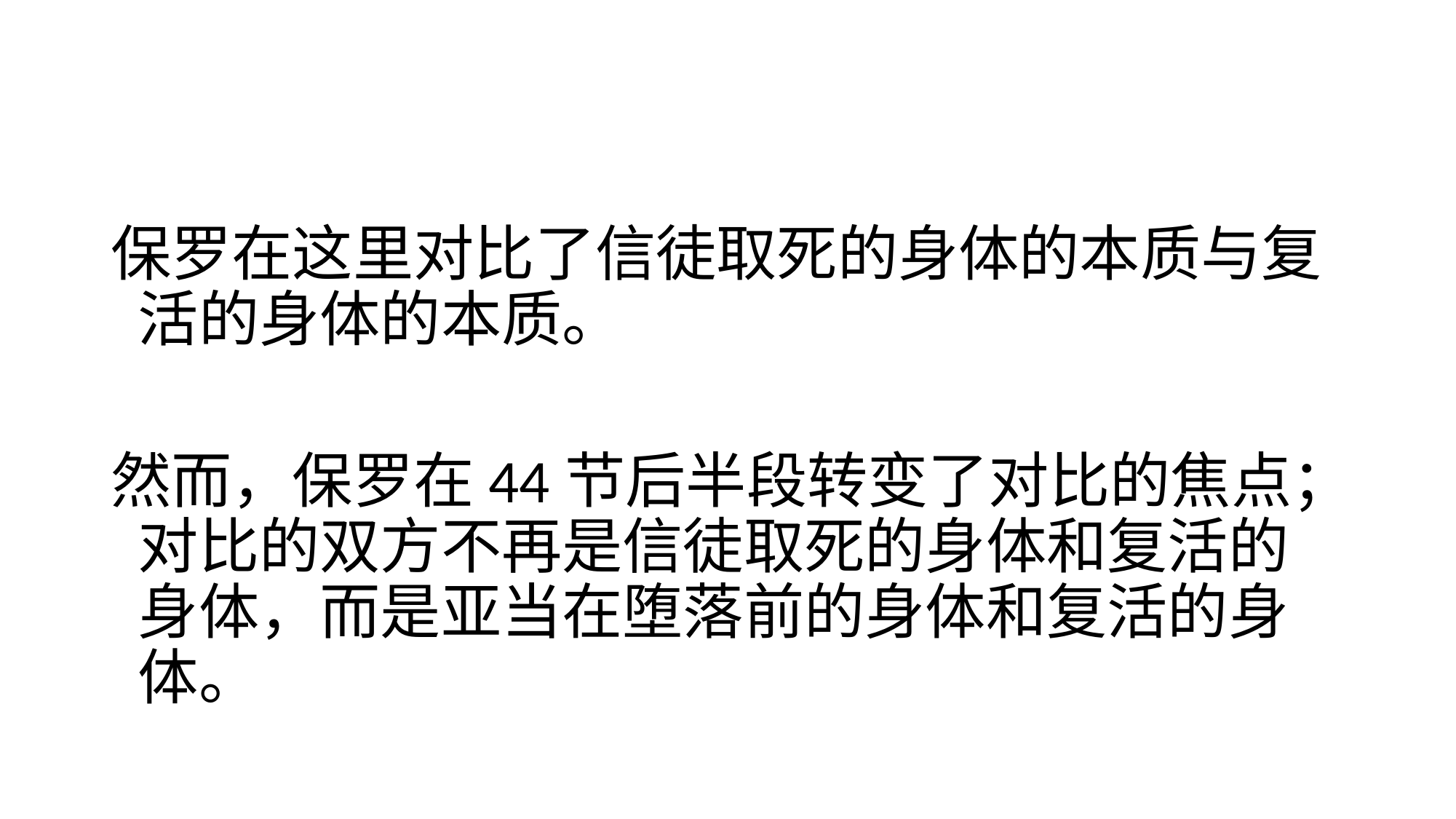

#
保罗在这里对比了信徒取死的身体的本质与复活的身体的本质。

然而，保罗在44节后半段转变了对比的焦点；对比的双方不再是信徒取死的身体和复活的身体，而是亚当在堕落前的身体和复活的身体。